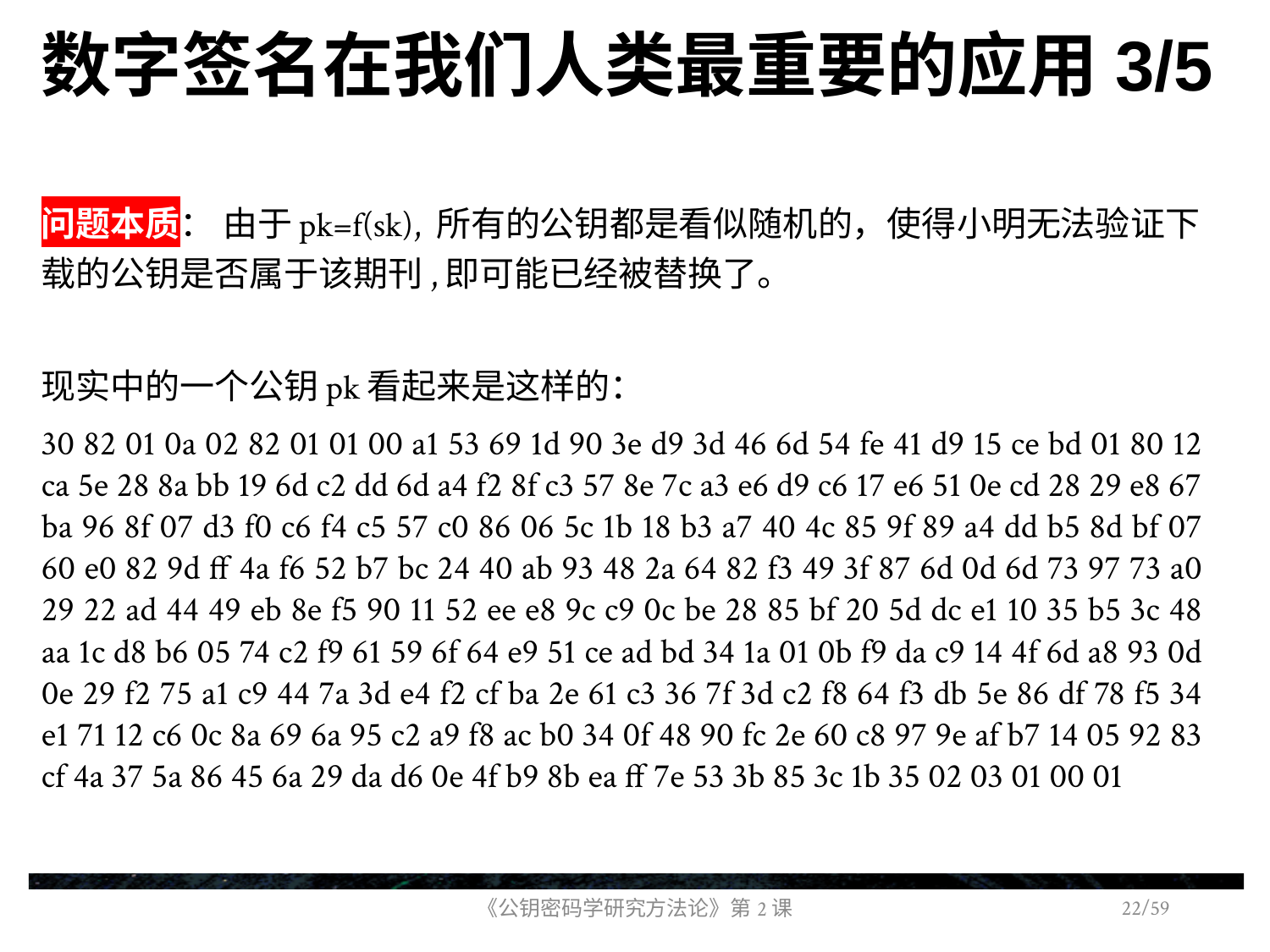

# 数字签名在我们人类最重要的应用3/5
问题本质： 由于pk=f(sk), 所有的公钥都是看似随机的，使得小明无法验证下载的公钥是否属于该期刊,即可能已经被替换了。

现实中的一个公钥pk看起来是这样的：
30 82 01 0a 02 82 01 01 00 a1 53 69 1d 90 3e d9 3d 46 6d 54 fe 41 d9 15 ce bd 01 80 12 ca 5e 28 8a bb 19 6d c2 dd 6d a4 f2 8f c3 57 8e 7c a3 e6 d9 c6 17 e6 51 0e cd 28 29 e8 67 ba 96 8f 07 d3 f0 c6 f4 c5 57 c0 86 06 5c 1b 18 b3 a7 40 4c 85 9f 89 a4 dd b5 8d bf 07 60 e0 82 9d ff 4a f6 52 b7 bc 24 40 ab 93 48 2a 64 82 f3 49 3f 87 6d 0d 6d 73 97 73 a0 29 22 ad 44 49 eb 8e f5 90 11 52 ee e8 9c c9 0c be 28 85 bf 20 5d dc e1 10 35 b5 3c 48 aa 1c d8 b6 05 74 c2 f9 61 59 6f 64 e9 51 ce ad bd 34 1a 01 0b f9 da c9 14 4f 6d a8 93 0d 0e 29 f2 75 a1 c9 44 7a 3d e4 f2 cf ba 2e 61 c3 36 7f 3d c2 f8 64 f3 db 5e 86 df 78 f5 34 e1 71 12 c6 0c 8a 69 6a 95 c2 a9 f8 ac b0 34 0f 48 90 fc 2e 60 c8 97 9e af b7 14 05 92 83 cf 4a 37 5a 86 45 6a 29 da d6 0e 4f b9 8b ea ff 7e 53 3b 85 3c 1b 35 02 03 01 00 01
《公钥密码学研究方法论》第2课
22/59